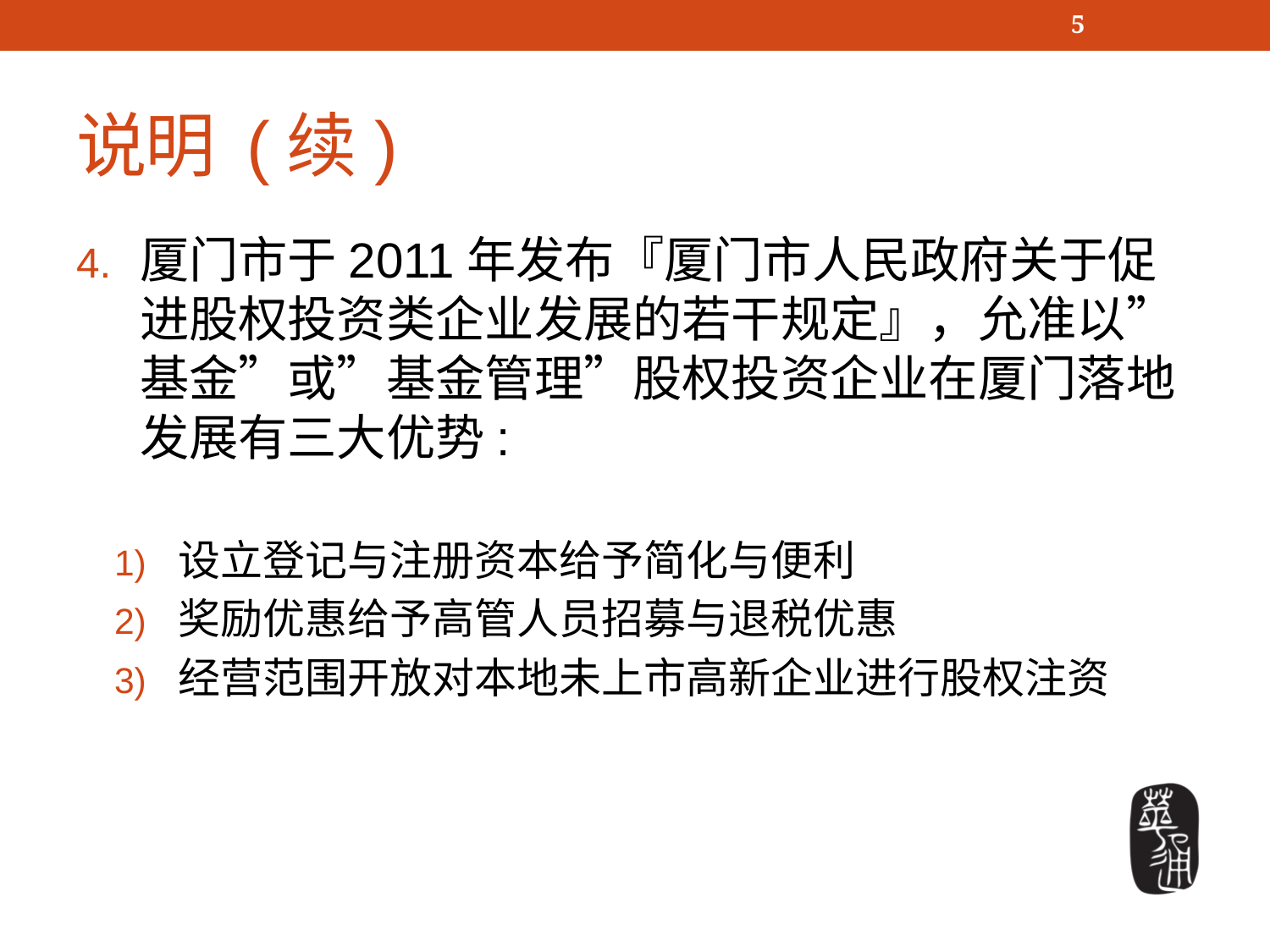

5
# 说明 (续)
厦门市于2011年发布『厦门市人民政府关于促进股权投资类企业发展的若干规定』，允准以”基金”或”基金管理”股权投资企业在厦门落地发展有三大优势:

设立登记与注册资本给予简化与便利
奖励优惠给予高管人员招募与退税优惠
经营范围开放对本地未上市高新企业进行股权注资